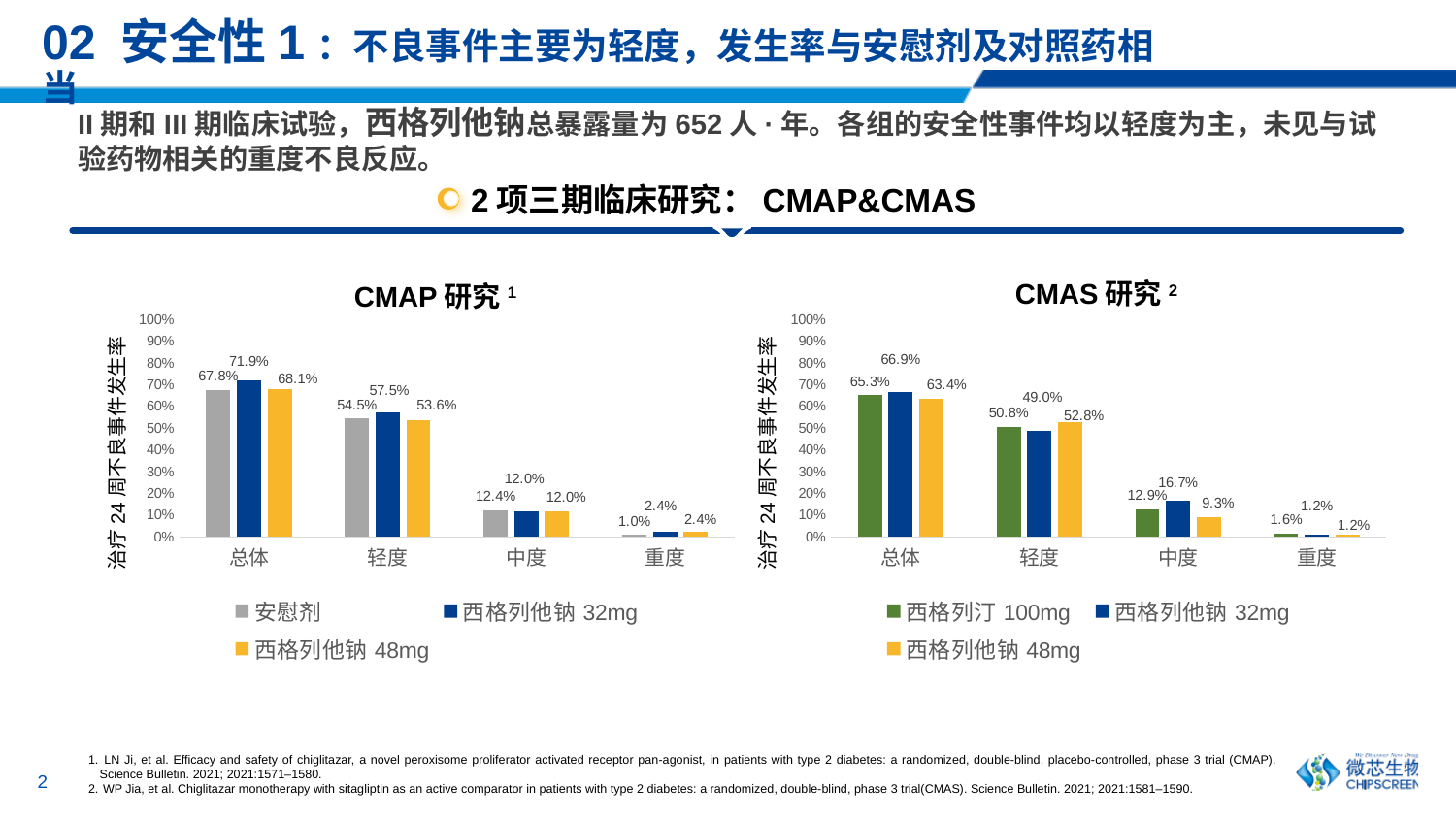

# 02 安全性1：不良事件主要为轻度，发生率与安慰剂及对照药相当
II期和III期临床试验，西格列他钠总暴露量为652人·年。各组的安全性事件均以轻度为主，未见与试验药物相关的重度不良反应。
2项三期临床研究：CMAP&CMAS

CMAS研究2
CMAP研究1

### Chart

| Category | 安慰剂 | 西格列他钠32mg | 西格列他钠48mg |
|---|---|---|---|
| 总体 | 0.678 | 0.719 | 0.681 |
| 轻度 | 0.545 | 0.575 | 0.536 |
| 中度 | 0.124 | 0.12 | 0.12 |
| 重度 | 0.01 | 0.024 | 0.024 |

### Chart

| Category | 西格列汀100mg | 西格列他钠32mg | 西格列他钠48mg |
|---|---|---|---|
| 总体 | 0.653 | 0.669 | 0.634 |
| 轻度 | 0.508 | 0.49 | 0.528 |
| 中度 | 0.129 | 0.167 | 0.093 |
| 重度 | 0.016 | 0.012 | 0.012 |
治疗24周不良事件发生率
治疗24周不良事件发生率
 LN Ji, et al. Efficacy and safety of chiglitazar, a novel peroxisome proliferator activated receptor pan-agonist, in patients with type 2 diabetes: a randomized, double-blind, placebo-controlled, phase 3 trial (CMAP). Science Bulletin. 2021; 2021:1571–1580.
 WP Jia, et al. Chiglitazar monotherapy with sitagliptin as an active comparator in patients with type 2 diabetes: a randomized, double-blind, phase 3 trial(CMAS). Science Bulletin. 2021; 2021:1581–1590.
2